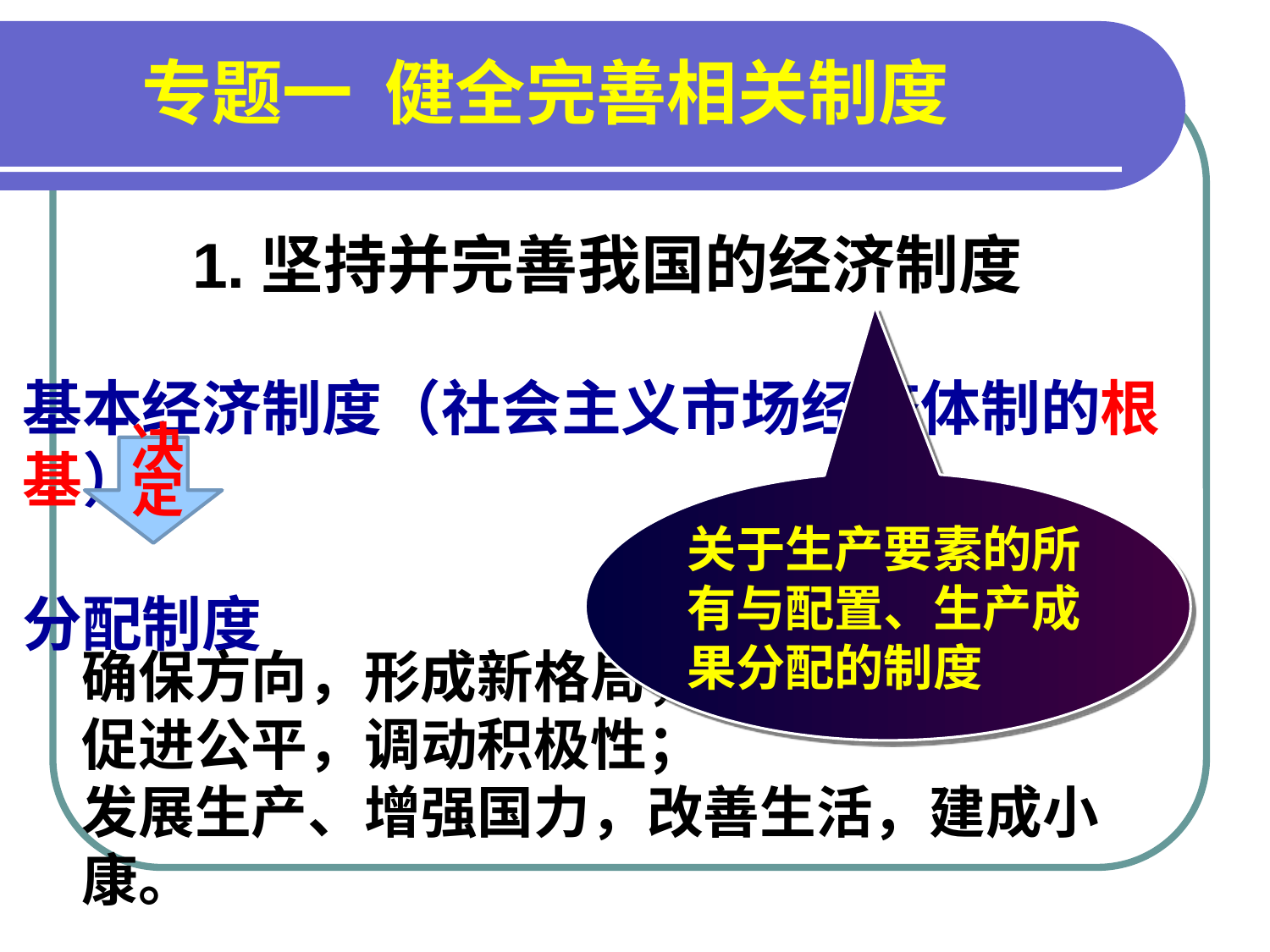

专题一  健全完善相关制度
1.坚持并完善我国的经济制度
基本经济制度（社会主义市场经济体制的根基）

分配制度
决定
关于生产要素的所有与配置、生产成果分配的制度
确保方向，形成新格局；
促进公平，调动积极性；
发展生产、增强国力，改善生活，建成小康。